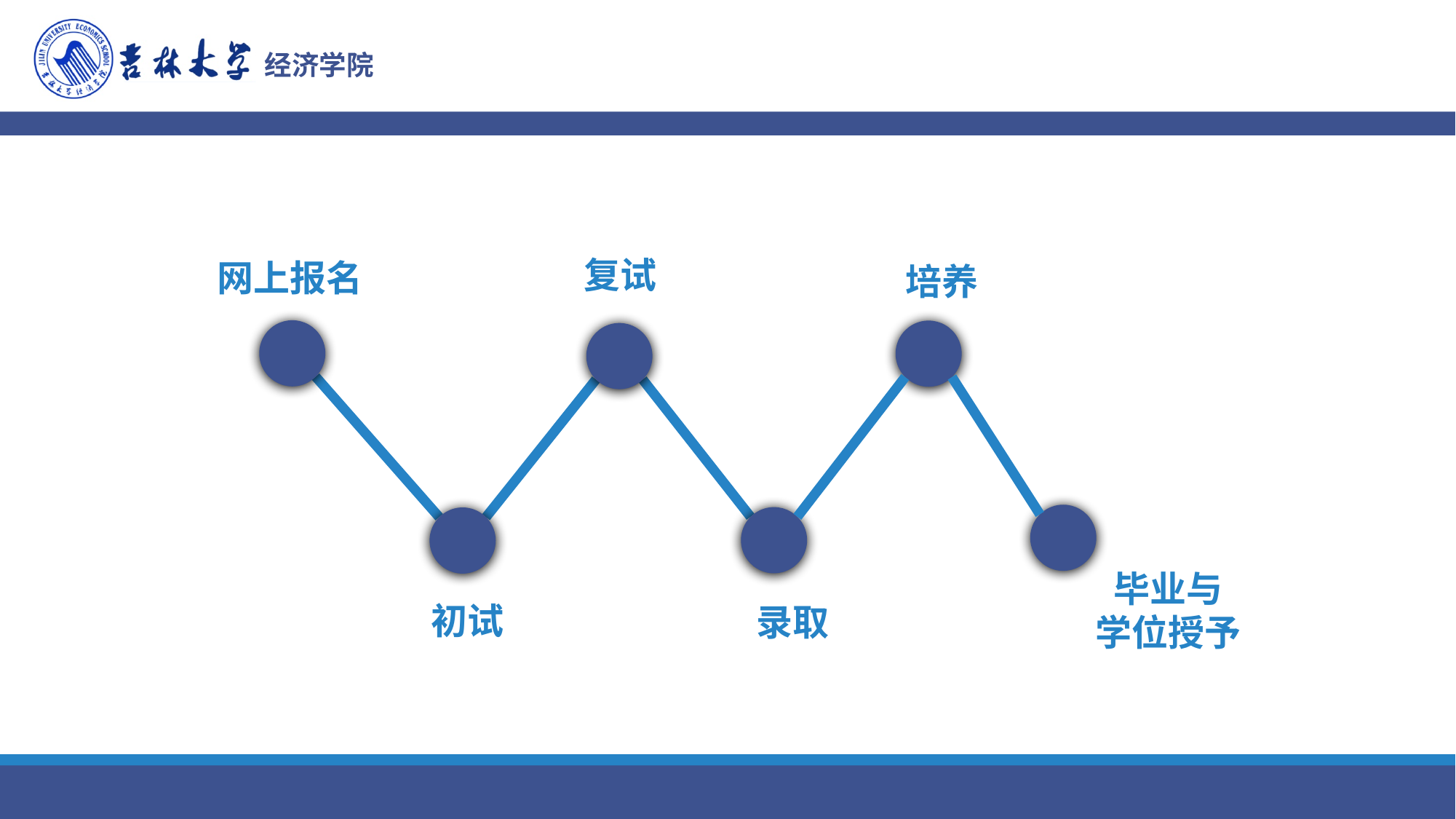

复试
网上报名
培养

毕业与
学位授予
初试
录取